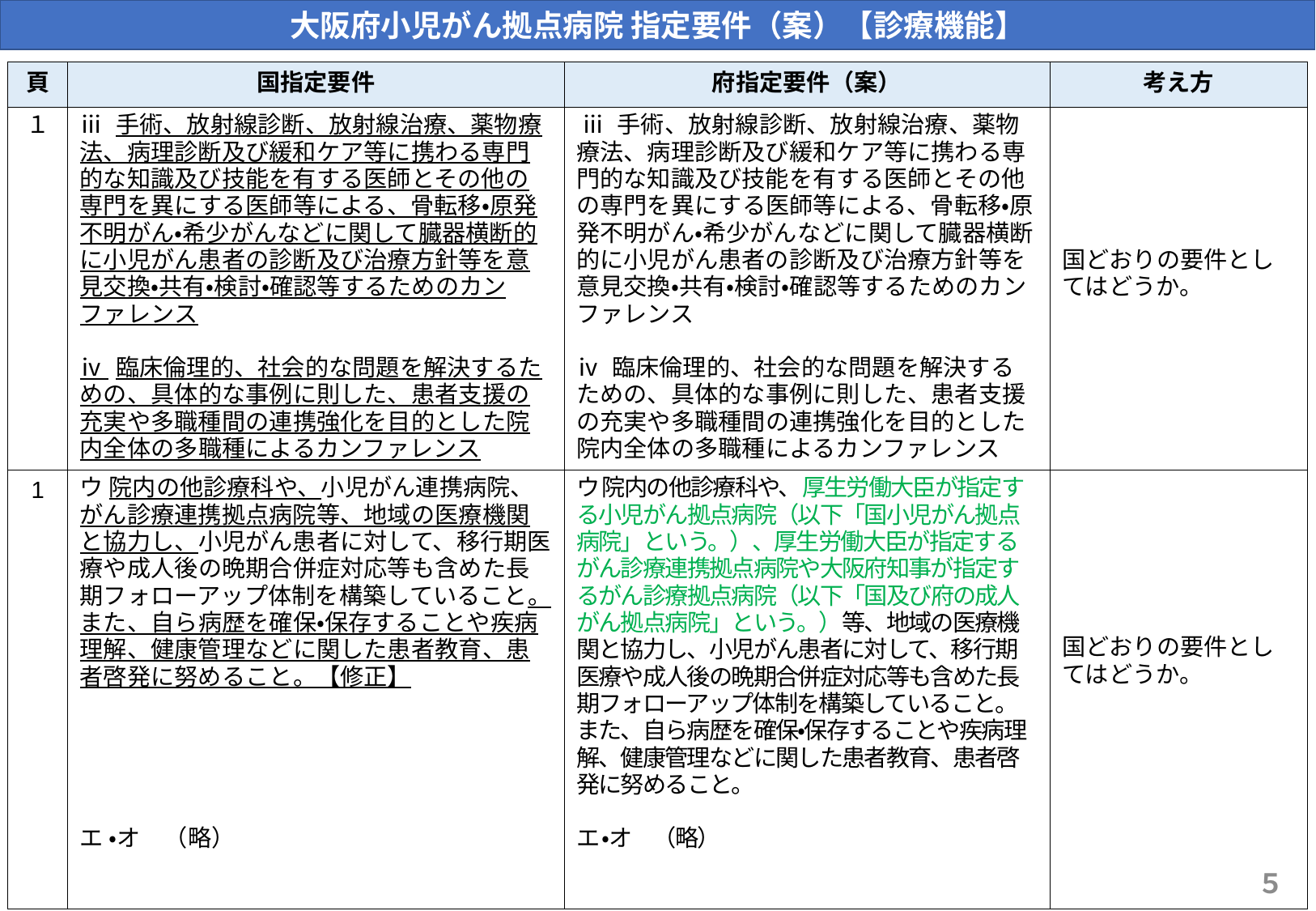

大阪府小児がん拠点病院 指定要件（案）【診療機能】
| 頁 | 国指定要件 | 府指定要件（案） | 考え方 |
| --- | --- | --- | --- |
| １ | ⅲ 手術、放射線診断、放射線治療、薬物療法、病理診断及び緩和ケア等に携わる専門的な知識及び技能を有する医師とその他の専門を異にする医師等による、骨転移・原発不明がん・希少がんなどに関して臓器横断的に小児がん患者の診断及び治療方針等を意見交換・共有・検討・確認等するためのカンファレンス ⅳ 臨床倫理的、社会的な問題を解決するための、具体的な事例に則した、患者支援の充実や多職種間の連携強化を目的とした院内全体の多職種によるカンファレンス | ⅲ 手術、放射線診断、放射線治療、薬物療法、病理診断及び緩和ケア等に携わる専門的な知識及び技能を有する医師とその他の専門を異にする医師等による、骨転移・原発不明がん・希少がんなどに関して臓器横断的に小児がん患者の診断及び治療方針等を意見交換・共有・検討・確認等するためのカンファレンス ⅳ 臨床倫理的、社会的な問題を解決するための、具体的な事例に則した、患者支援の充実や多職種間の連携強化を目的とした院内全体の多職種によるカンファレンス | 国どおりの要件としてはどうか。 |
| 1 | ウ 院内の他診療科や、小児がん連携病院、がん診療連携拠点病院等、地域の医療機関と協力し、小児がん患者に対して、移行期医療や成人後の晩期合併症対応等も含めた長期フォローアップ体制を構築していること。また、自ら病歴を確保・保存することや疾病理解、健康管理などに関した患者教育、患者啓発に努めること。【修正】 エ ・オ　（略） | ウ 院内の他診療科や、厚生労働大臣が指定する小児がん拠点病院（以下「国小児がん拠点病院」という。）、厚生労働大臣が指定するがん診療連携拠点病院や大阪府知事が指定するがん診療拠点病院（以下「国及び府の成人がん拠点病院」という。）等、地域の医療機関と協力し、小児がん患者に対して、移行期医療や成人後の晩期合併症対応等も含めた長期フォローアップ体制を構築していること。また、自ら病歴を確保・保存することや疾病理解、健康管理などに関した患者教育、患者啓発に努めること。 エ ・オ　（略） | 国どおりの要件としてはどうか。 |
５